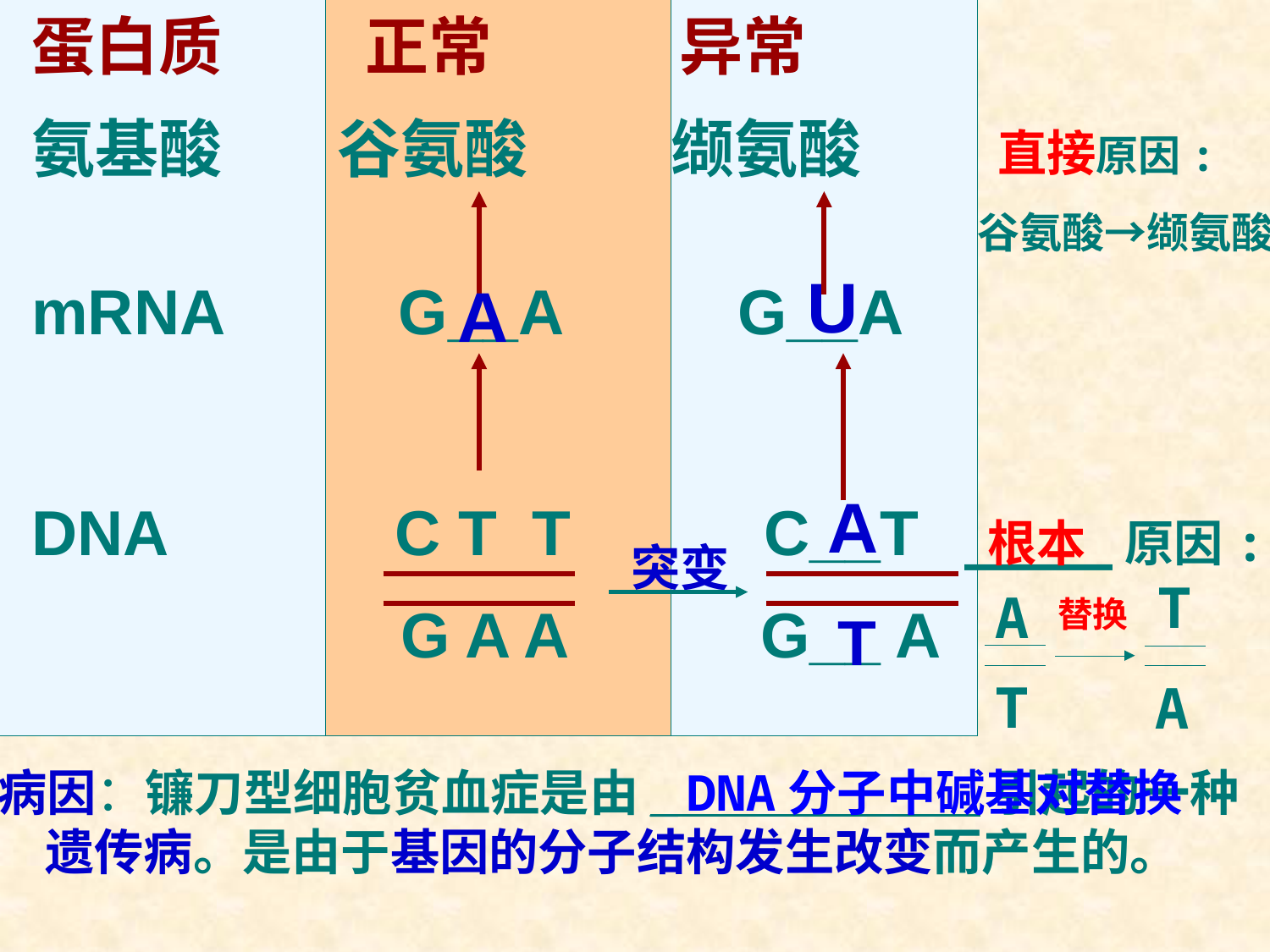

蛋白质          正常             异常
氨基酸        谷氨酸          缬氨酸
mRNA          G__A          G__A
DNA             C T  T           C__T
                     G A A           G__ A

突变
直接原因:
谷氨酸→缬氨酸
U
A
A
T
_____原因:
根本
T
A
A
T
替换
病因：镰刀型细胞贫血症是由_                      引起的一种遗传病。是由于基因的分子结构发生改变而产生的。
DNA分子中碱基对替换